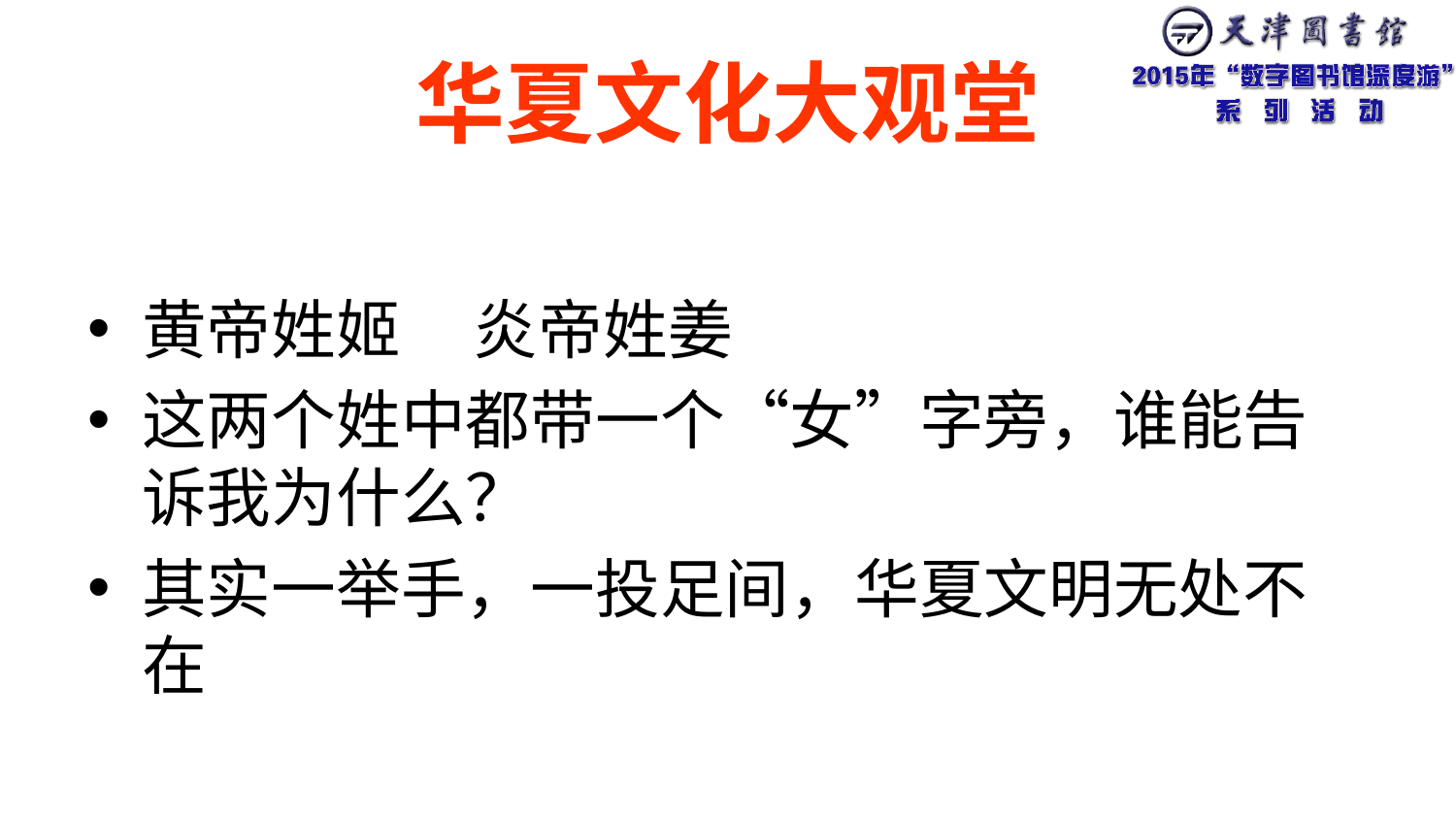

# 华夏文化大观堂

黄帝姓姬     炎帝姓姜
这两个姓中都带一个“女”字旁，谁能告诉我为什么？
其实一举手，一投足间，华夏文明无处不在